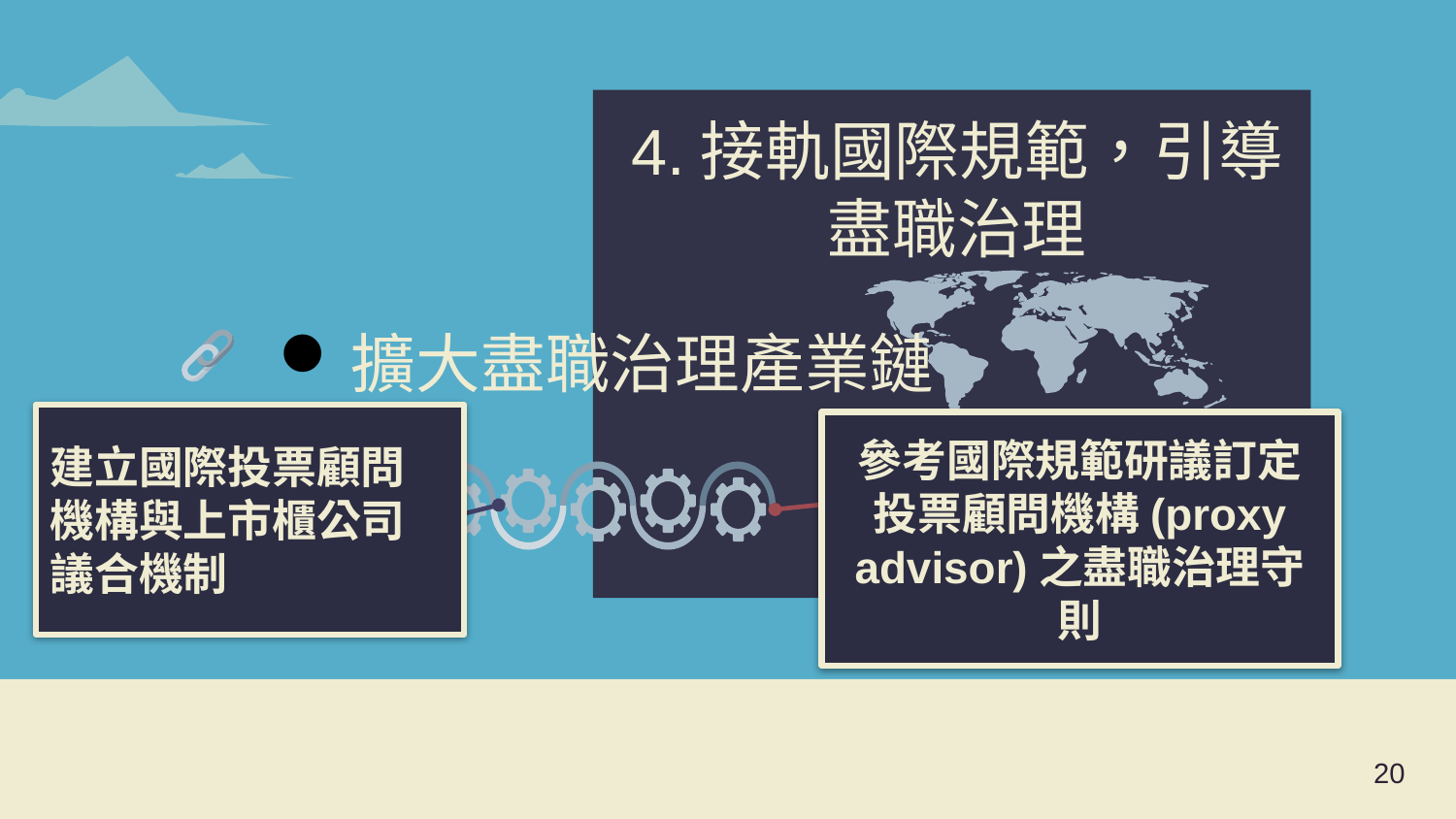

4.接軌國際規範，引導盡職治理

擴大盡職治理產業鏈

建立國際投票顧問機構與上市櫃公司議合機制
參考國際規範研議訂定投票顧問機構(proxy advisor)之盡職治理守則

20